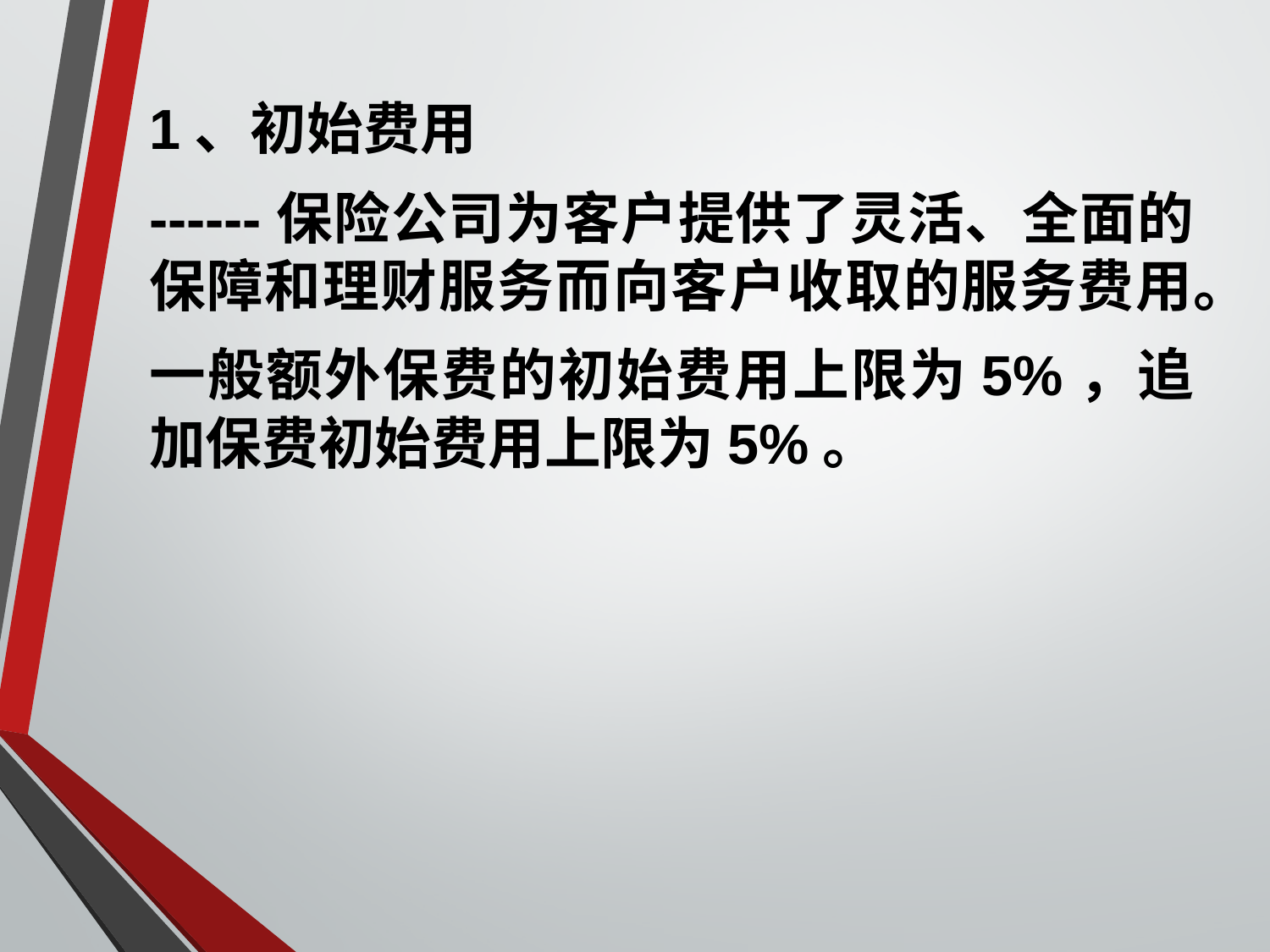

1、初始费用
------保险公司为客户提供了灵活、全面的保障和理财服务而向客户收取的服务费用。
一般额外保费的初始费用上限为5%，追加保费初始费用上限为5%。